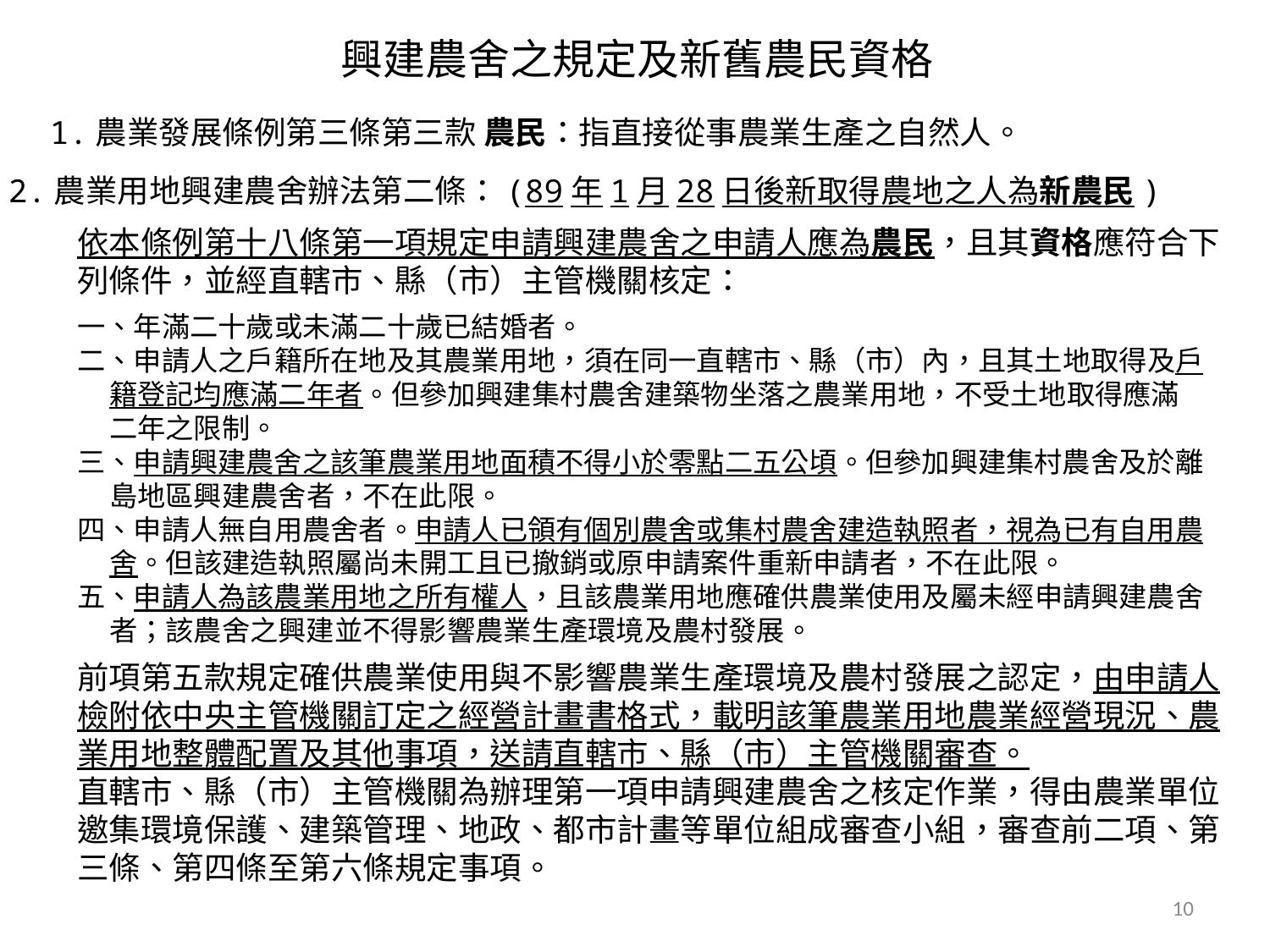

興建農舍之規定及新舊農民資格
1.農業發展條例第三條第三款 農民：指直接從事農業生產之自然人。
2.農業用地興建農舍辦法第二條：(89年1月28日後新取得農地之人為新農民)
依本條例第十八條第一項規定申請興建農舍之申請人應為農民，且其資格應符合下列條件，並經直轄市、縣（市）主管機關核定：
一、年滿二十歲或未滿二十歲已結婚者。
二、申請人之戶籍所在地及其農業用地，須在同一直轄市、縣（市）內，且其土地取得及戶
    籍登記均應滿二年者。但參加興建集村農舍建築物坐落之農業用地，不受土地取得應滿
    二年之限制。
三、申請興建農舍之該筆農業用地面積不得小於零點二五公頃。但參加興建集村農舍及於離
    島地區興建農舍者，不在此限。
四、申請人無自用農舍者。申請人已領有個別農舍或集村農舍建造執照者，視為已有自用農
    舍。但該建造執照屬尚未開工且已撤銷或原申請案件重新申請者，不在此限。
五、申請人為該農業用地之所有權人，且該農業用地應確供農業使用及屬未經申請興建農舍
    者；該農舍之興建並不得影響農業生產環境及農村發展。
前項第五款規定確供農業使用與不影響農業生產環境及農村發展之認定，由申請人檢附依中央主管機關訂定之經營計畫書格式，載明該筆農業用地農業經營現況、農業用地整體配置及其他事項，送請直轄市、縣（市）主管機關審查。
直轄市、縣（市）主管機關為辦理第一項申請興建農舍之核定作業，得由農業單位邀集環境保護、建築管理、地政、都市計畫等單位組成審查小組，審查前二項、第三條、第四條至第六條規定事項。
10